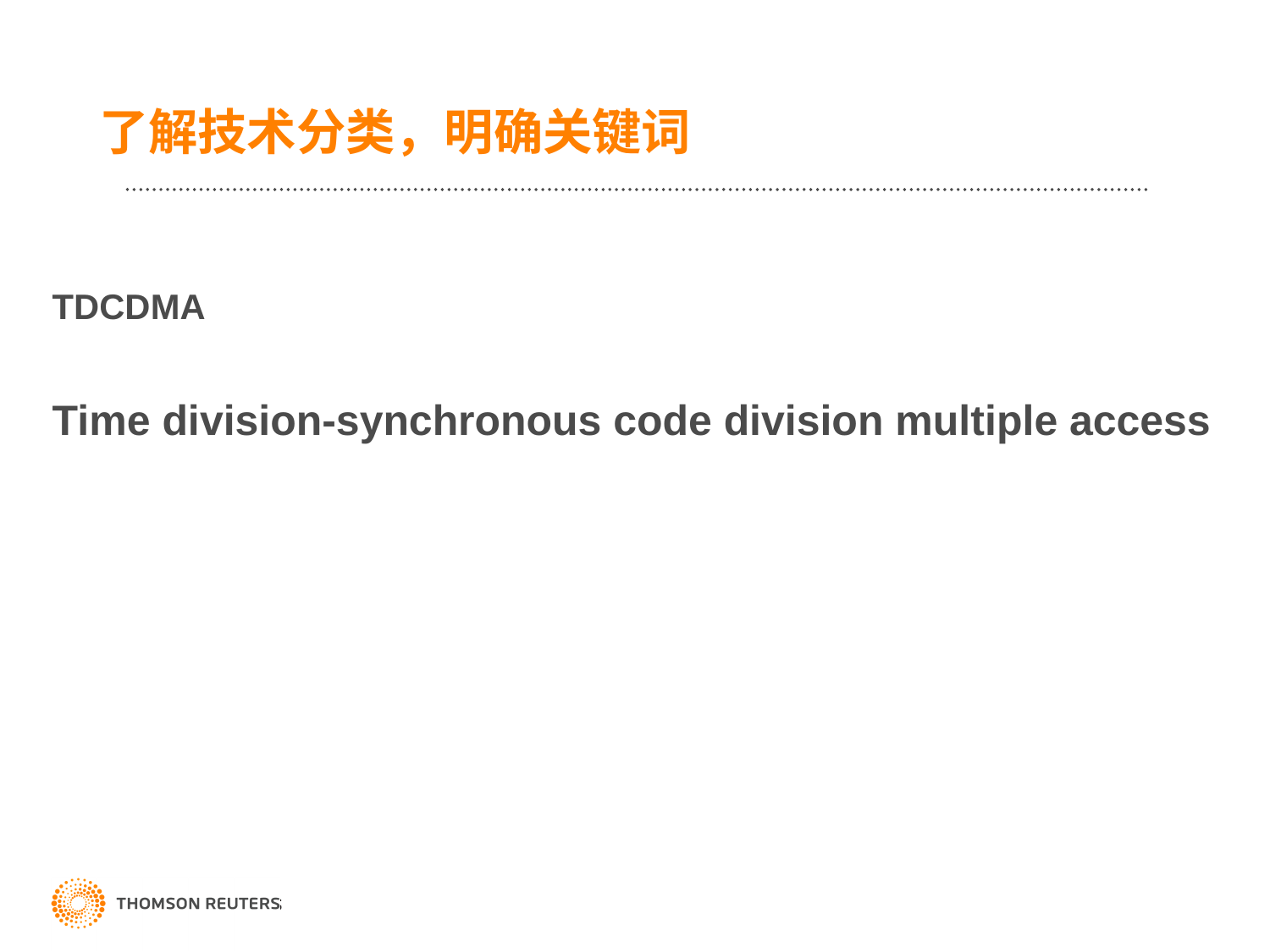

了解技术分类，明确关键词
TDCDMA

Time division-synchronous code division multiple access
32